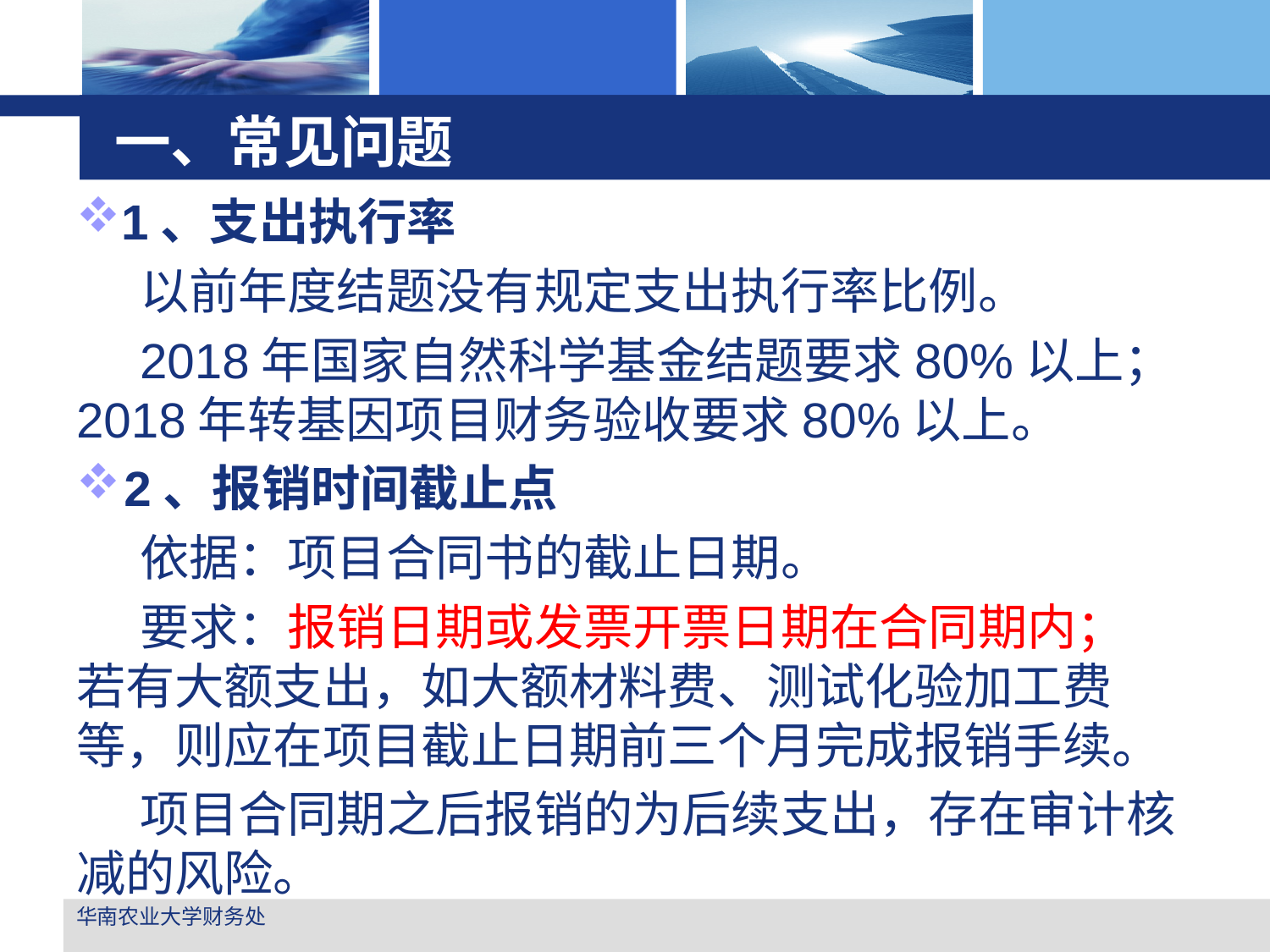

# 一、常见问题
1、支出执行率
以前年度结题没有规定支出执行率比例。
2018年国家自然科学基金结题要求80%以上；2018年转基因项目财务验收要求80%以上。
2、报销时间截止点
依据：项目合同书的截止日期。
要求：报销日期或发票开票日期在合同期内；  若有大额支出，如大额材料费、测试化验加工费等，则应在项目截止日期前三个月完成报销手续。
项目合同期之后报销的为后续支出，存在审计核减的风险。
华南农业大学财务处